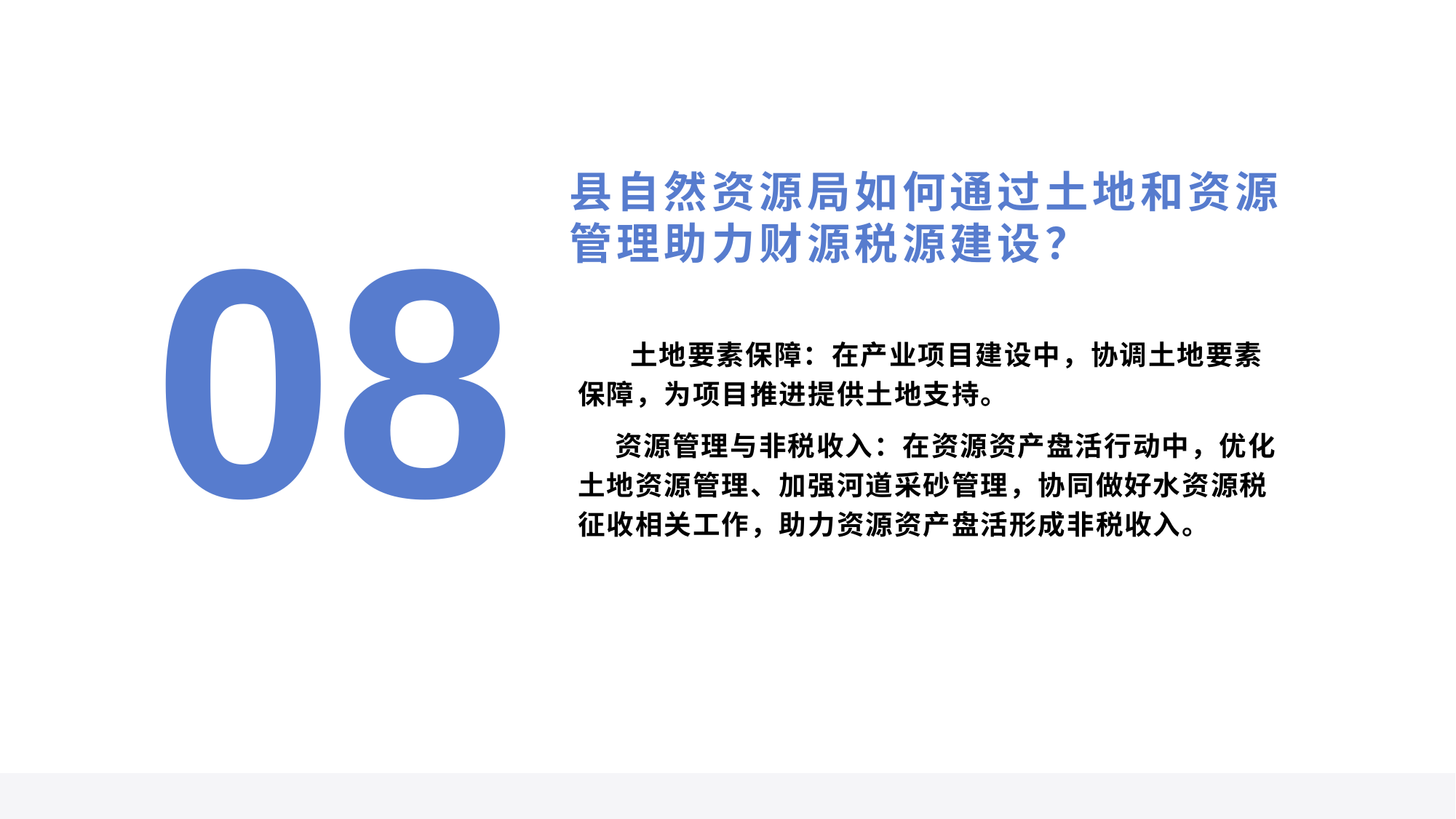

# 县自然资源局如何通过土地和资源管理助力财源税源建设？
08
      土地要素保障：在产业项目建设中，协调土地要素保障，为项目推进提供土地支持。
    资源管理与非税收入：在资源资产盘活行动中，优化土地资源管理、加强河道采砂管理，协同做好水资源税征收相关工作，助力资源资产盘活形成非税收入。